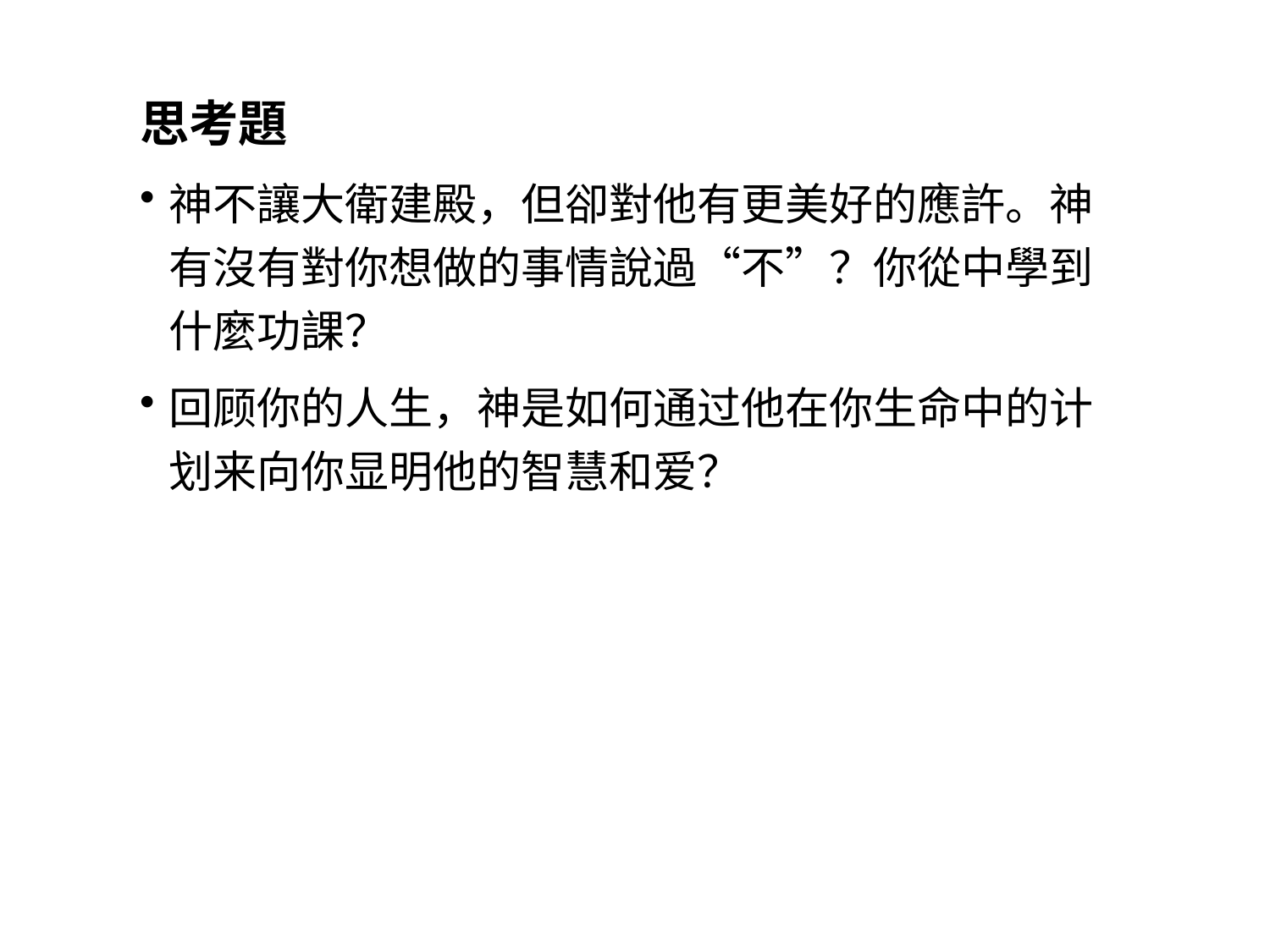

思考題
神不讓大衛建殿，但卻對他有更美好的應許。神有沒有對你想做的事情說過“不”？你從中學到什麼功課？
回顾你的人生，神是如何通过他在你生命中的计划来向你显明他的智慧和爱？